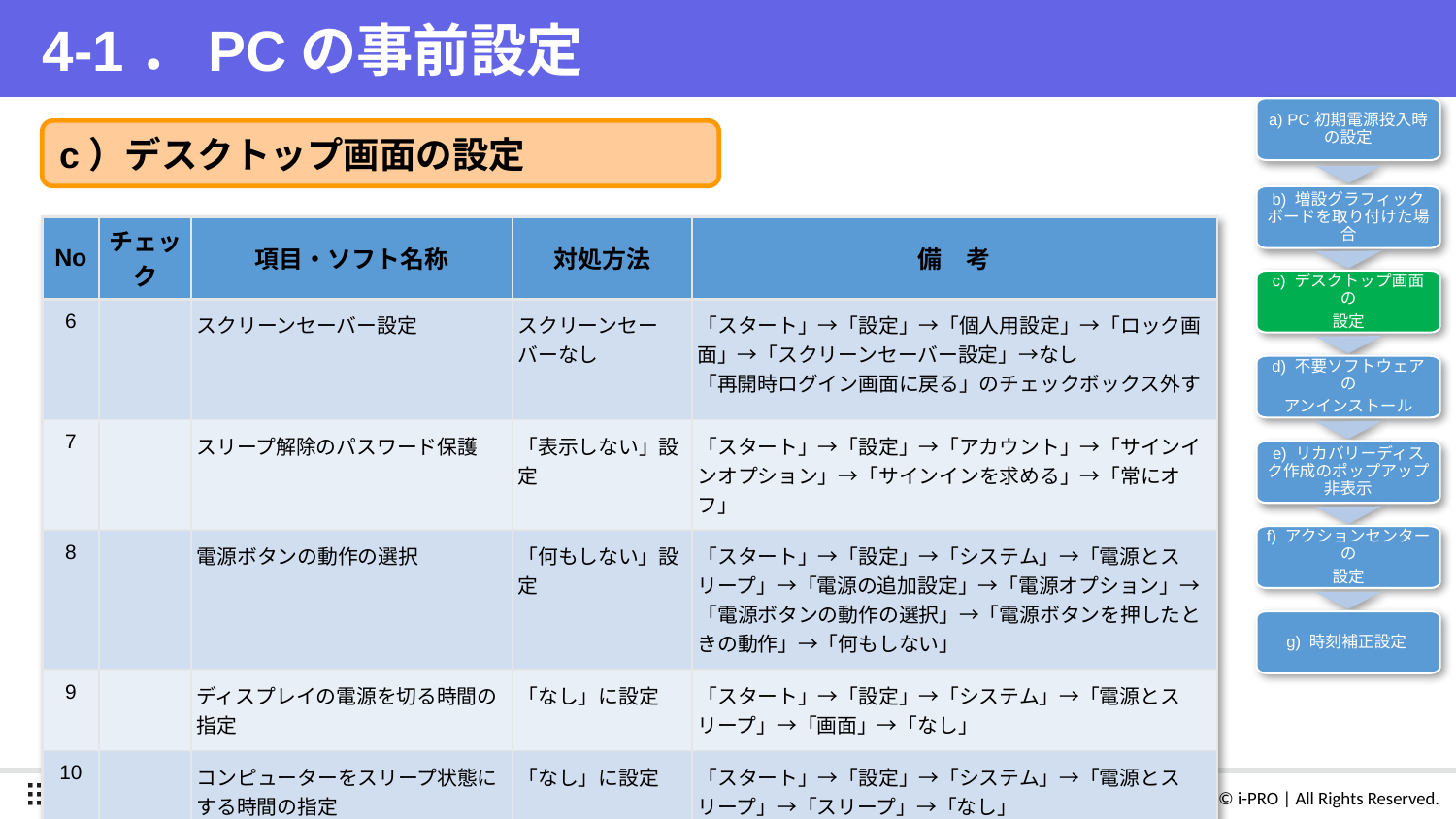

# 4-1．PCの事前設定
a) PC初期電源投入時の設定

b) 増設グラフィックボードを取り付けた場合

c) デスクトップ画面の
設定

d) 不要ソフトウェアの
アンインストール

e) リカバリーディスク作成のポップアップ非表示

f) アクションセンターの
設定

g) 時刻補正設定
c）デスクトップ画面の設定
| No | チェック | 項目・ソフト名称 | 対処方法 | 備　考 |
| --- | --- | --- | --- | --- |
| 6 |  | スクリーンセーバー設定 | スクリーンセーバーなし | 「スタート」→「設定」→「個人用設定」→「ロック画面」→「スクリーンセーバー設定」→なし 「再開時ログイン画⾯に戻る」のチェックボックス外す |
| 7 |  | スリープ解除のパスワード保護 | 「表示しない」設定 | 「スタート」→「設定」→「アカウント」→「サインインオプション」→「サインインを求める」→「常にオフ」 |
| 8 |  | 電源ボタンの動作の選択 | 「何もしない」設定 | 「スタート」→「設定」→「システム」→「電源とスリープ」→「電源の追加設定」→「電源オプション」→「電源ボタンの動作の選択」→「電源ボタンを押したときの動作」→「何もしない」 |
| 9 |  | ディスプレイの電源を切る時間の指定 | 「なし」に設定 | 「スタート」→「設定」→「システム」→「電源とスリープ」→「画面」→「なし」 |
| 10 |  | コンピューターをスリープ状態にする時間の指定 | 「なし」に設定 | 「スタート」→「設定」→「システム」→「電源とスリープ」→「スリープ」→「なし」 |